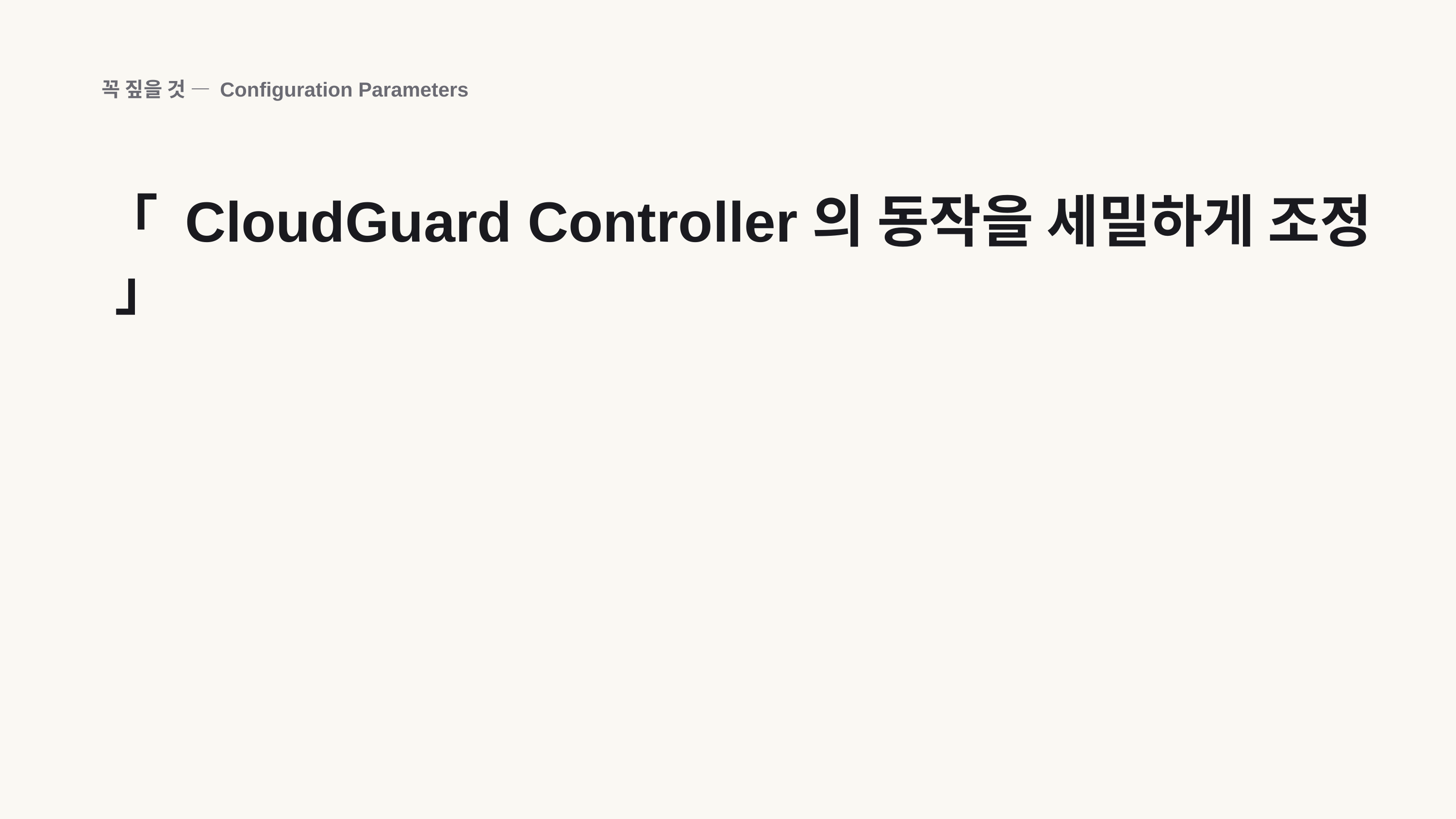

꼭 짚을 것 — Configuration Parameters
「 CloudGuard Controller의 동작을 세밀하게 조정 」